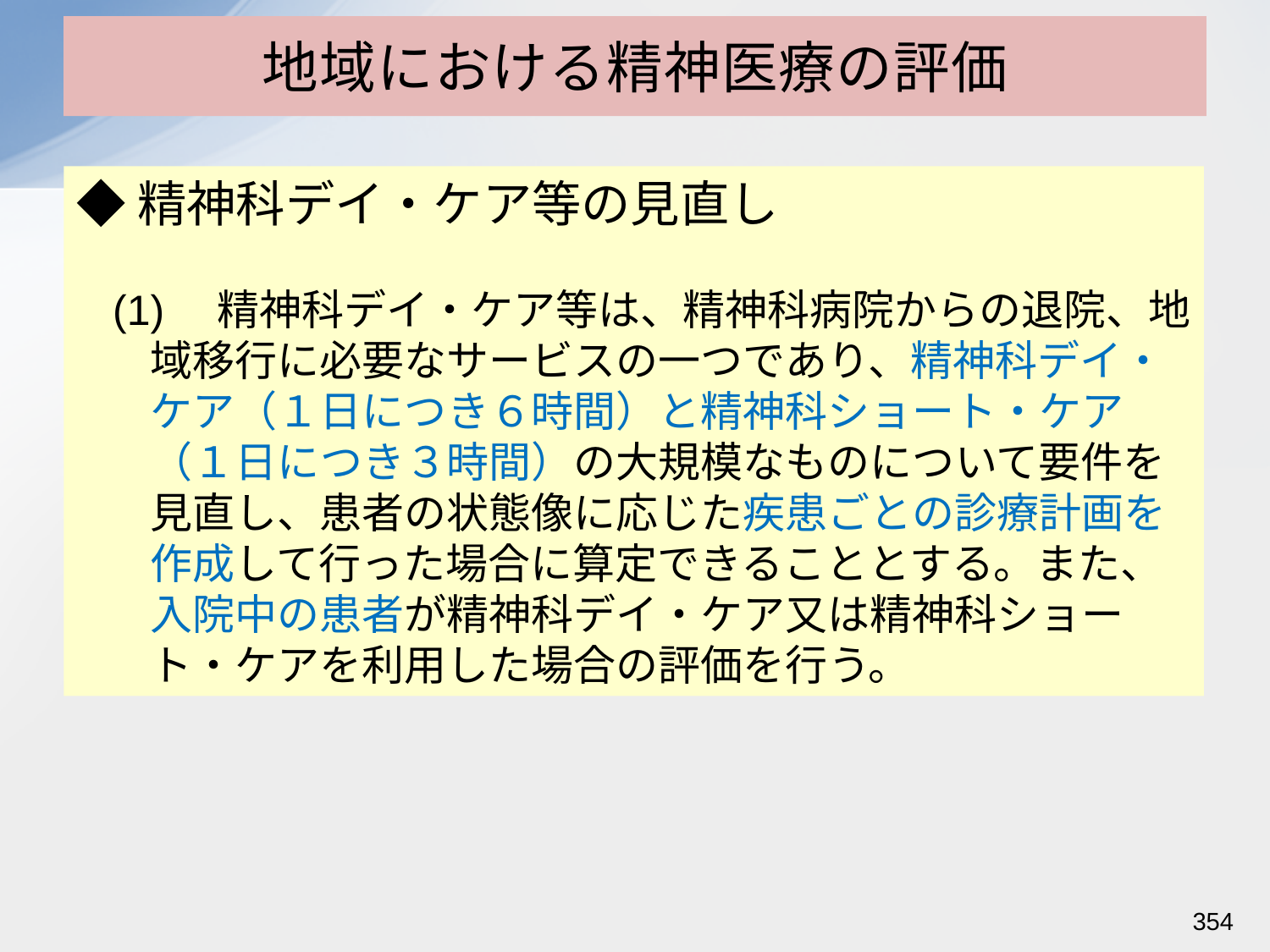

# 地域における精神医療の評価
◆精神科デイ・ケア等の見直し

(1)　精神科デイ・ケア等は、精神科病院からの退院、地域移行に必要なサービスの一つであり、精神科デイ・ケア（１日につき６時間）と精神科ショート・ケア（１日につき３時間）の大規模なものについて要件を見直し、患者の状態像に応じた疾患ごとの診療計画を作成して行った場合に算定できることとする。また、入院中の患者が精神科デイ・ケア又は精神科ショート・ケアを利用した場合の評価を行う。
354